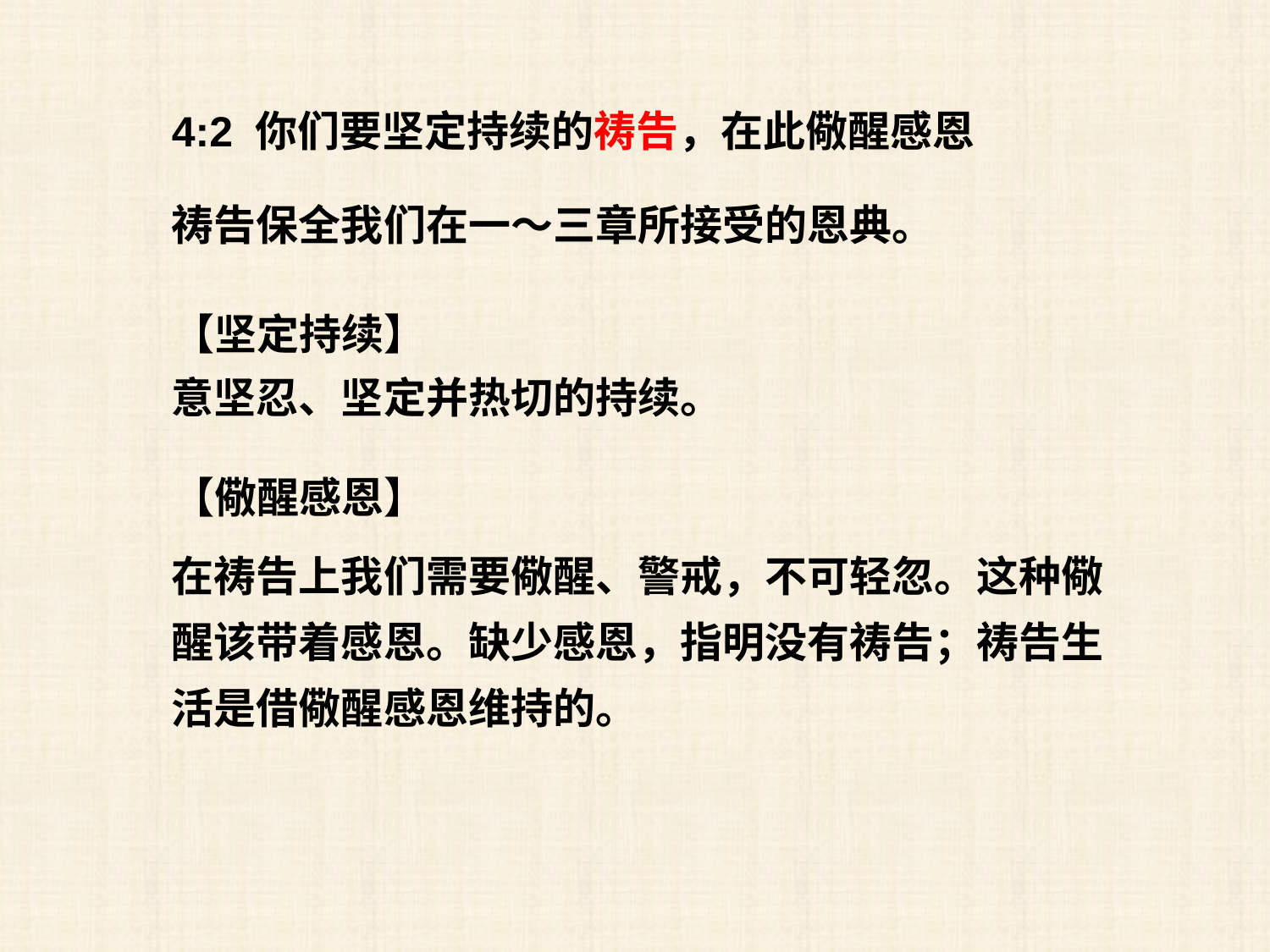

4:2 你们要坚定持续的祷告，在此儆醒感恩
祷告保全我们在一～三章所接受的恩典。
【坚定持续】
意坚忍、坚定并热切的持续。
【儆醒感恩】
在祷告上我们需要儆醒、警戒，不可轻忽。这种儆醒该带着感恩。缺少感恩，指明没有祷告；祷告生活是借儆醒感恩维持的。